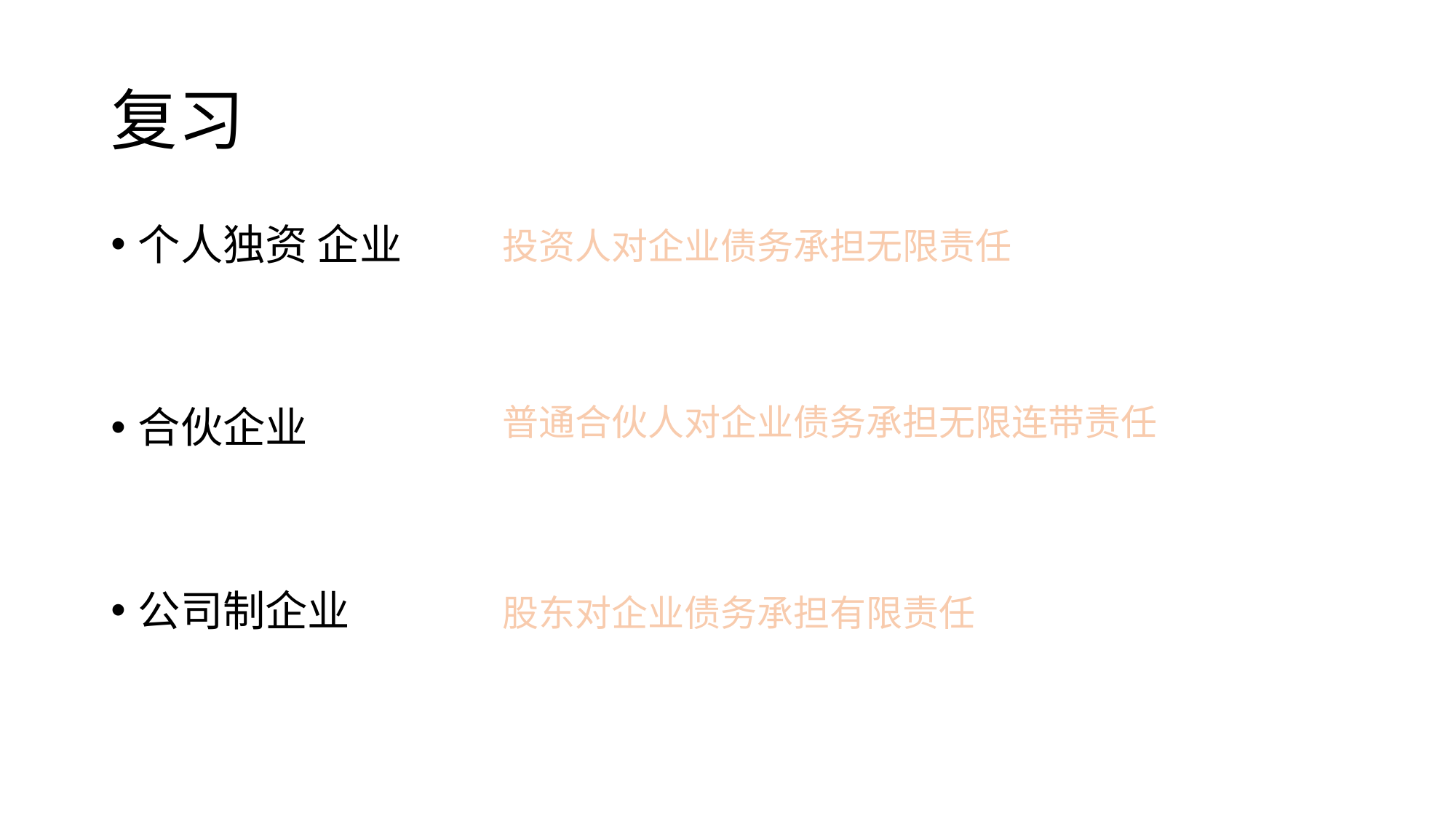

# 复习
个人独资 企业

合伙企业

公司制企业
投资人对企业债务承担无限责任
普通合伙人对企业债务承担无限连带责任
股东对企业债务承担有限责任